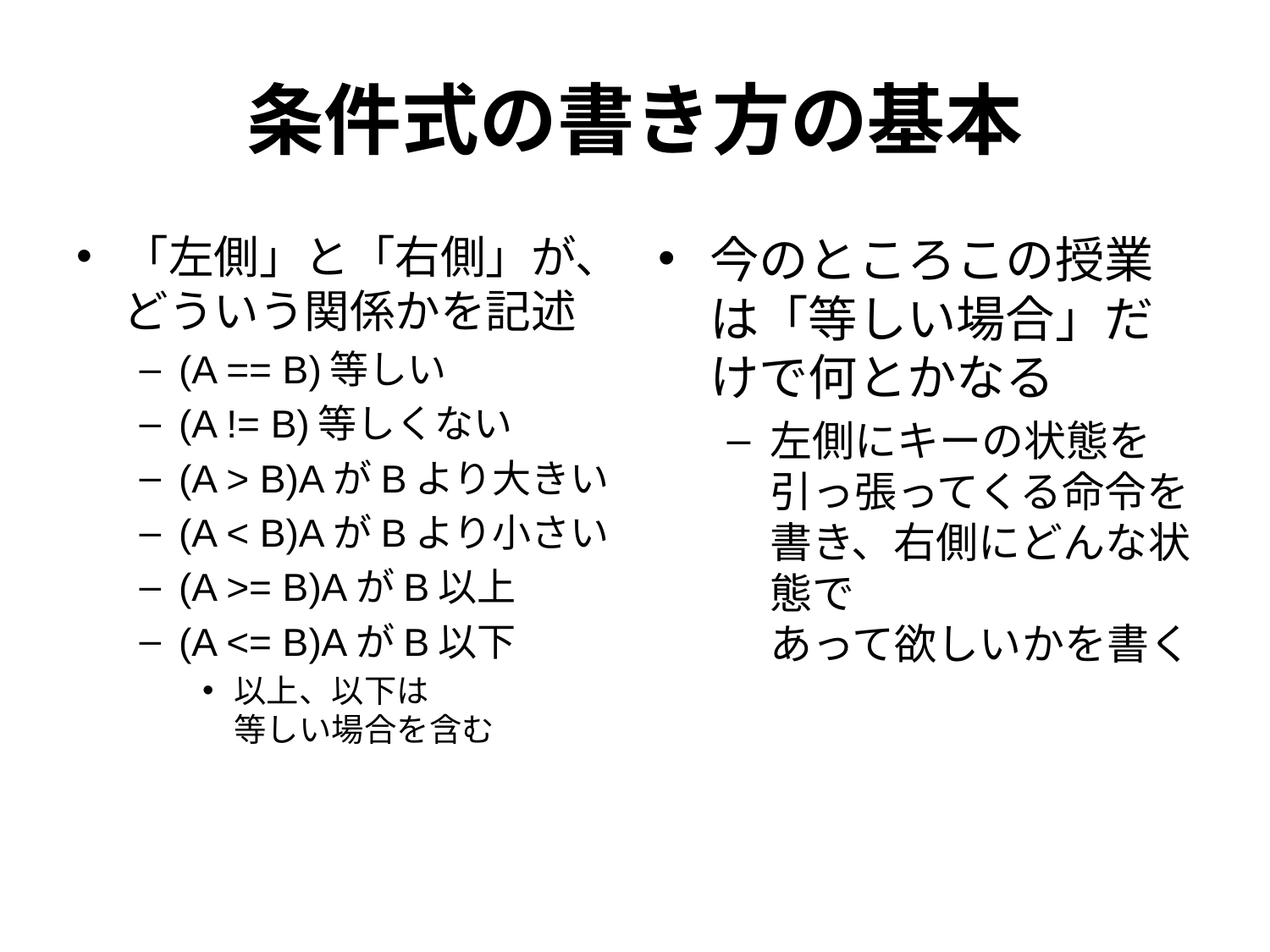

# 条件式の書き方の基本
「左側」と「右側」が、どういう関係かを記述
(A == B)等しい
(A != B)等しくない
(A > B)AがBより大きい
(A < B)AがBより小さい
(A >= B)AがB以上
(A <= B)AがB以下
以上、以下は
等しい場合を含む
今のところこの授業は「等しい場合」だけで何とかなる
左側にキーの状態を引っ張ってくる命令を書き、右側にどんな状態で
あって欲しいかを書く